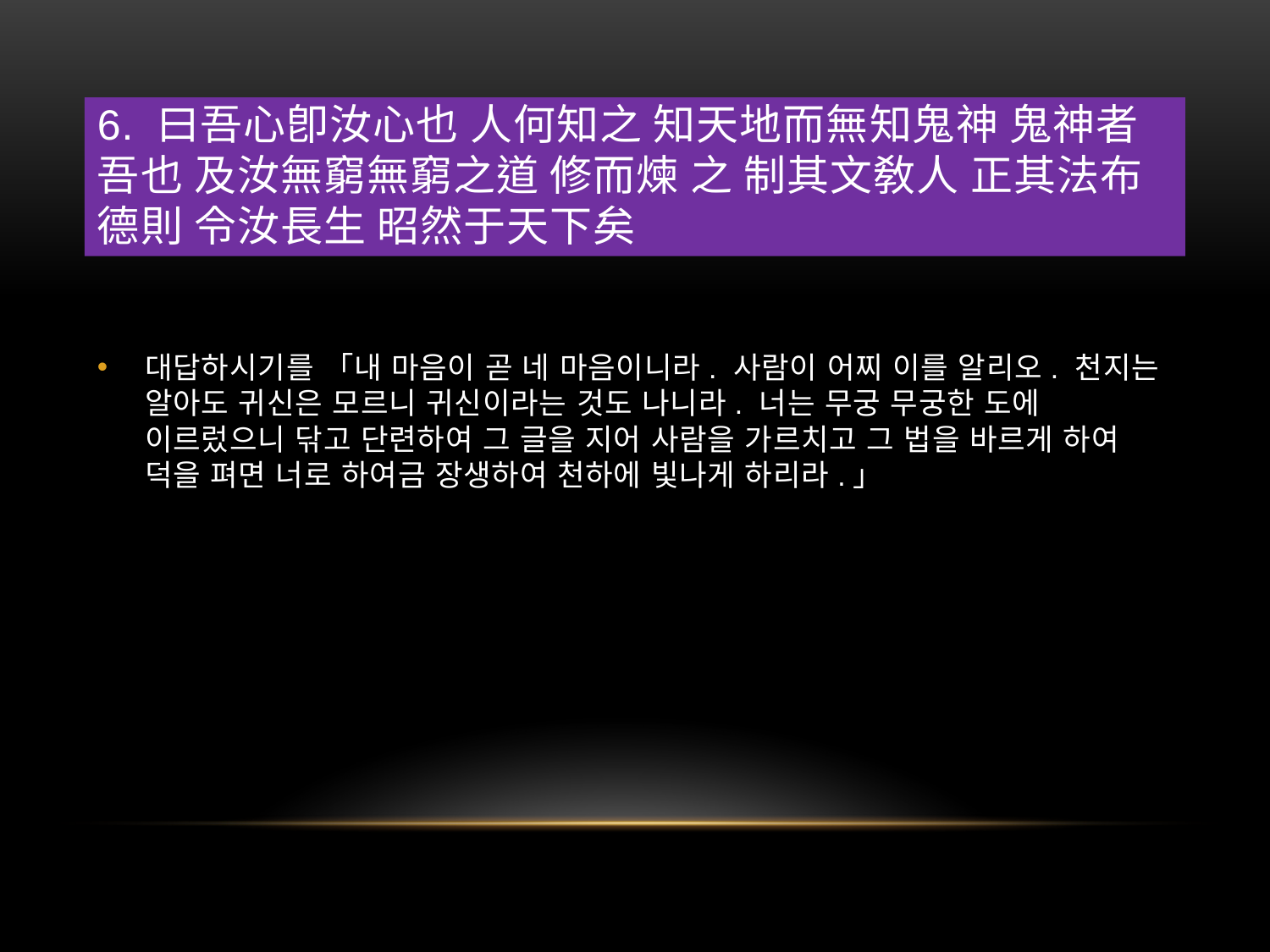

# 6. 曰吾心卽汝心也 人何知之 知天地而無知鬼神 鬼神者吾也 及汝無窮無窮之道 修而煉 之 制其文敎人 正其法布德則 令汝長生 昭然于天下矣
대답하시기를 「내 마음이 곧 네 마음이니라. 사람이 어찌 이를 알리오. 천지는 알아도 귀신은 모르니 귀신이라는 것도 나니라. 너는 무궁 무궁한 도에 이르렀으니 닦고 단련하여 그 글을 지어 사람을 가르치고 그 법을 바르게 하여 덕을 펴면 너로 하여금 장생하여 천하에 빛나게 하리라.」